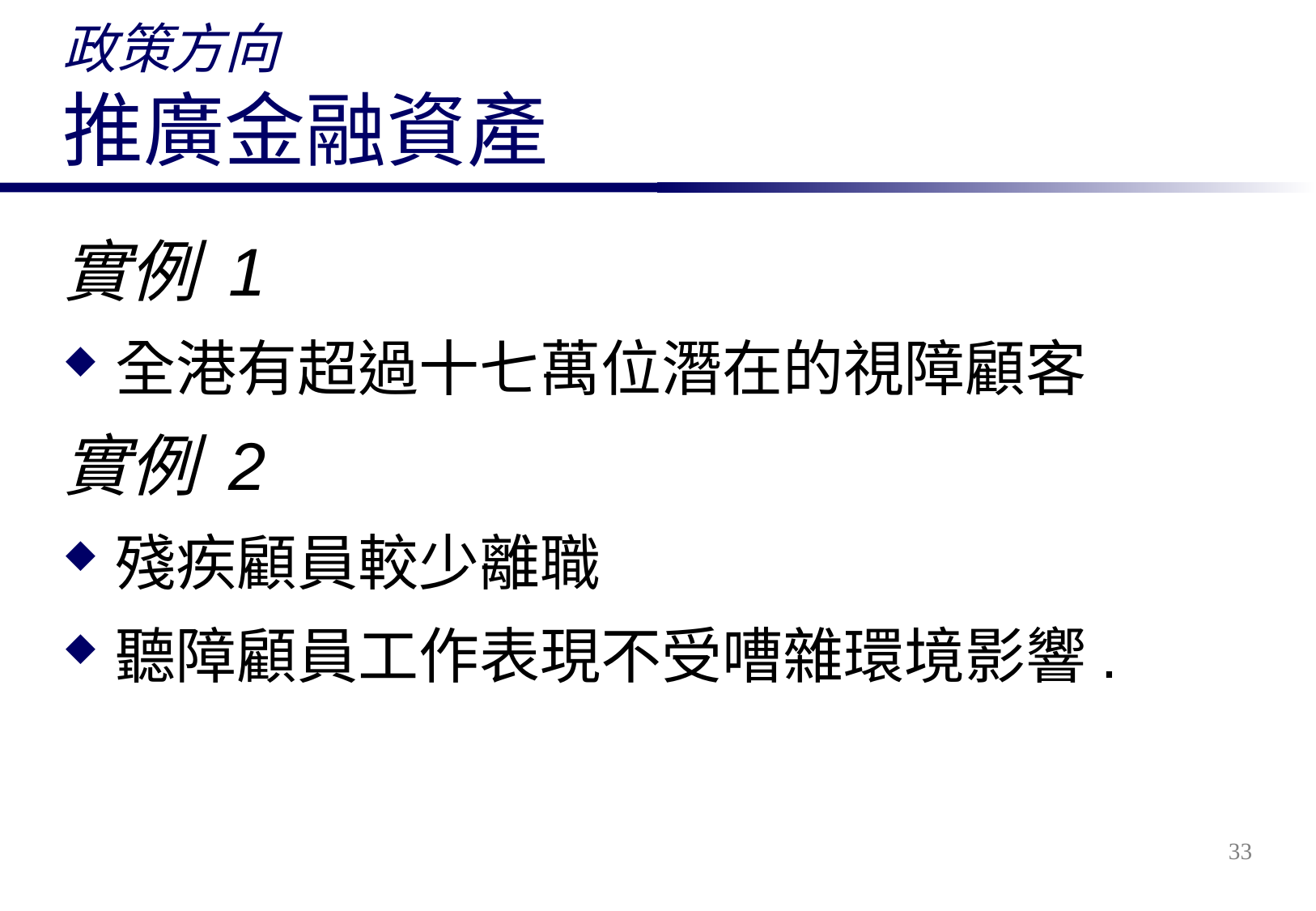

# 政策方向 推廣金融資產
實例 1
全港有超過十七萬位潛在的視障顧客
實例 2
殘疾顧員較少離職
聽障顧員工作表現不受嘈雜環境影響.

33